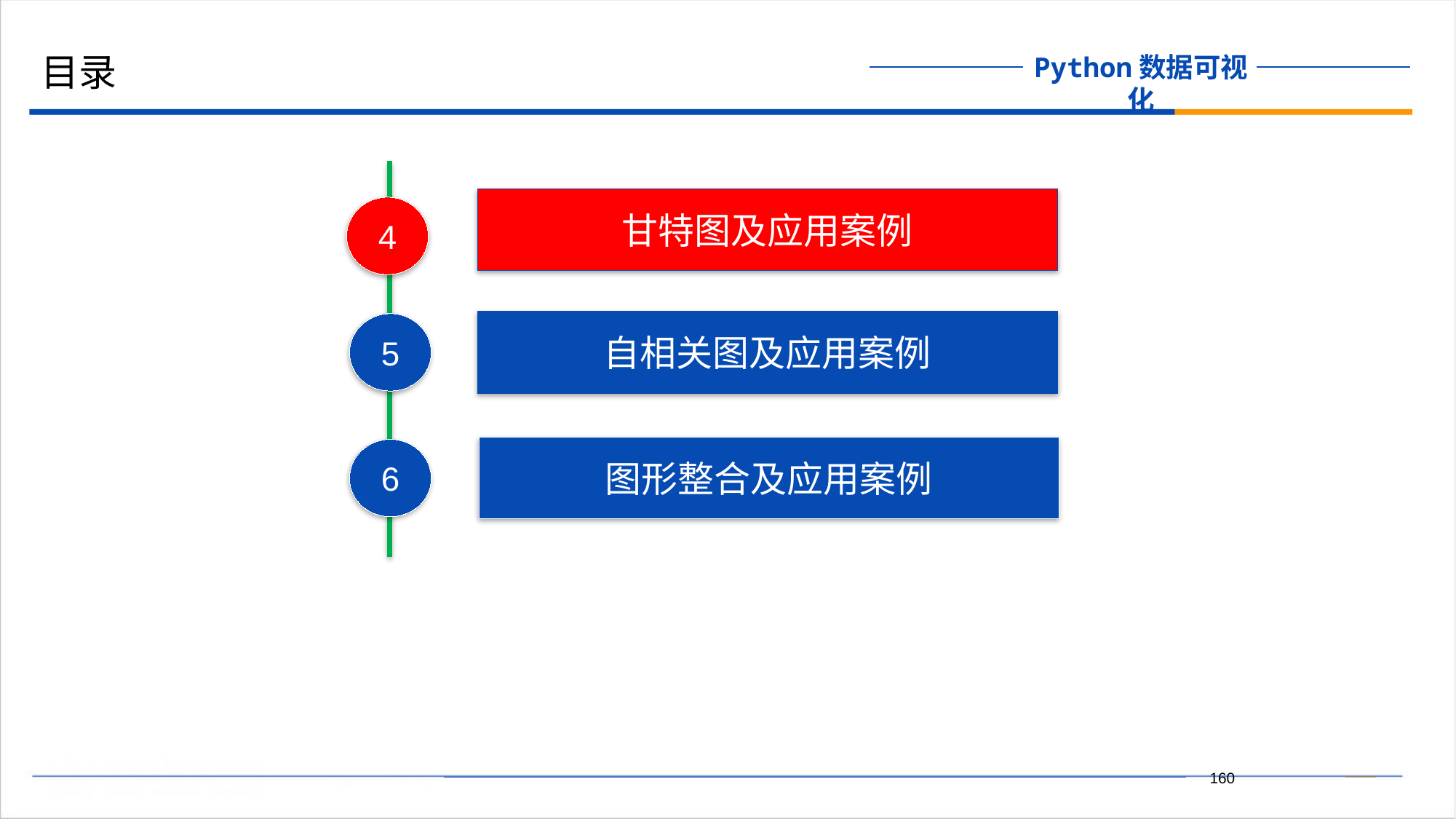

目录
甘特图及应用案例
4
自相关图及应用案例
5
图形整合及应用案例
6